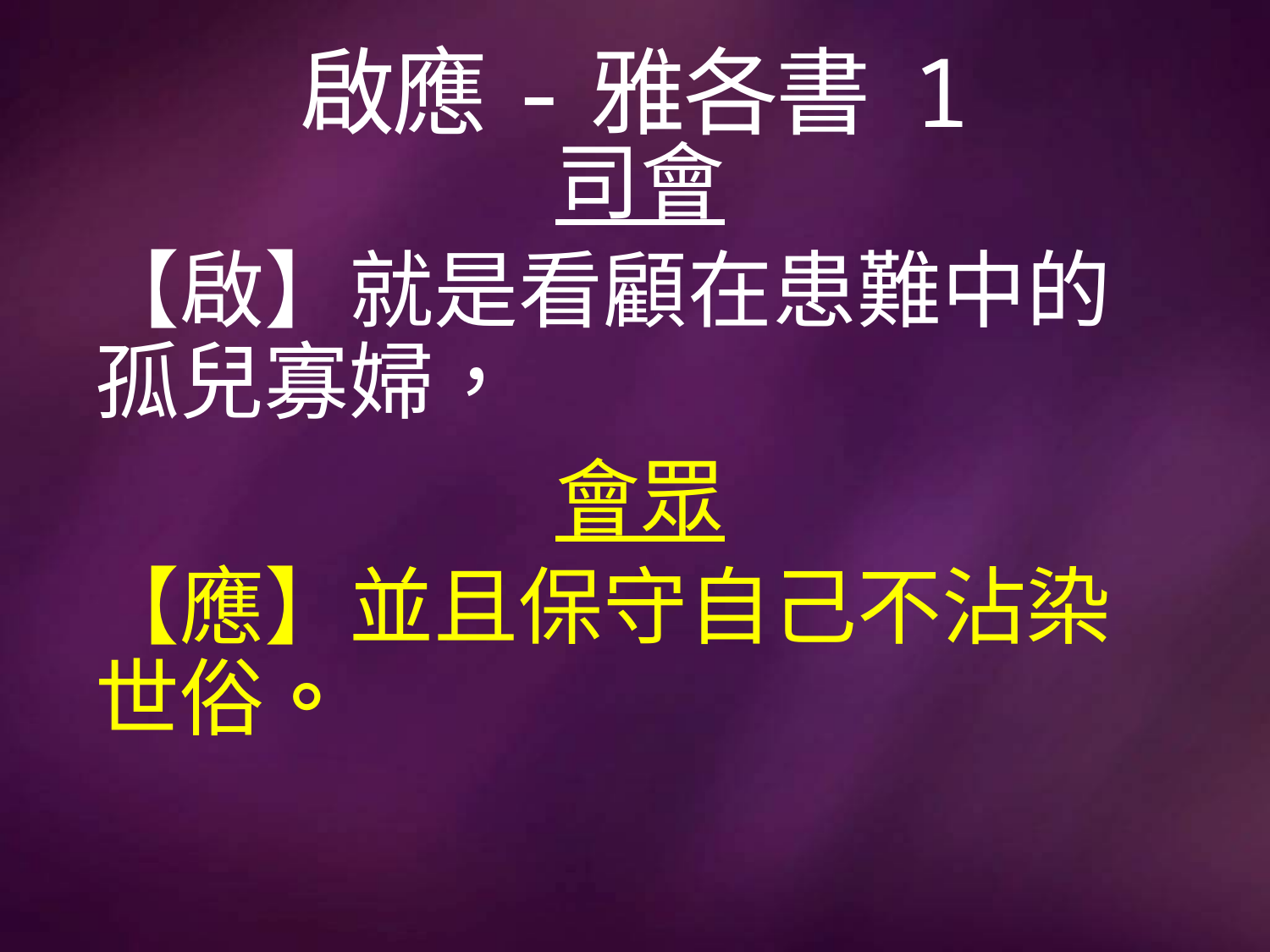

# 啟應-雅各書 1
司會
【啟】就是看顧在患難中的孤兒寡婦，

會眾
【應】並且保守自己不沾染世俗。